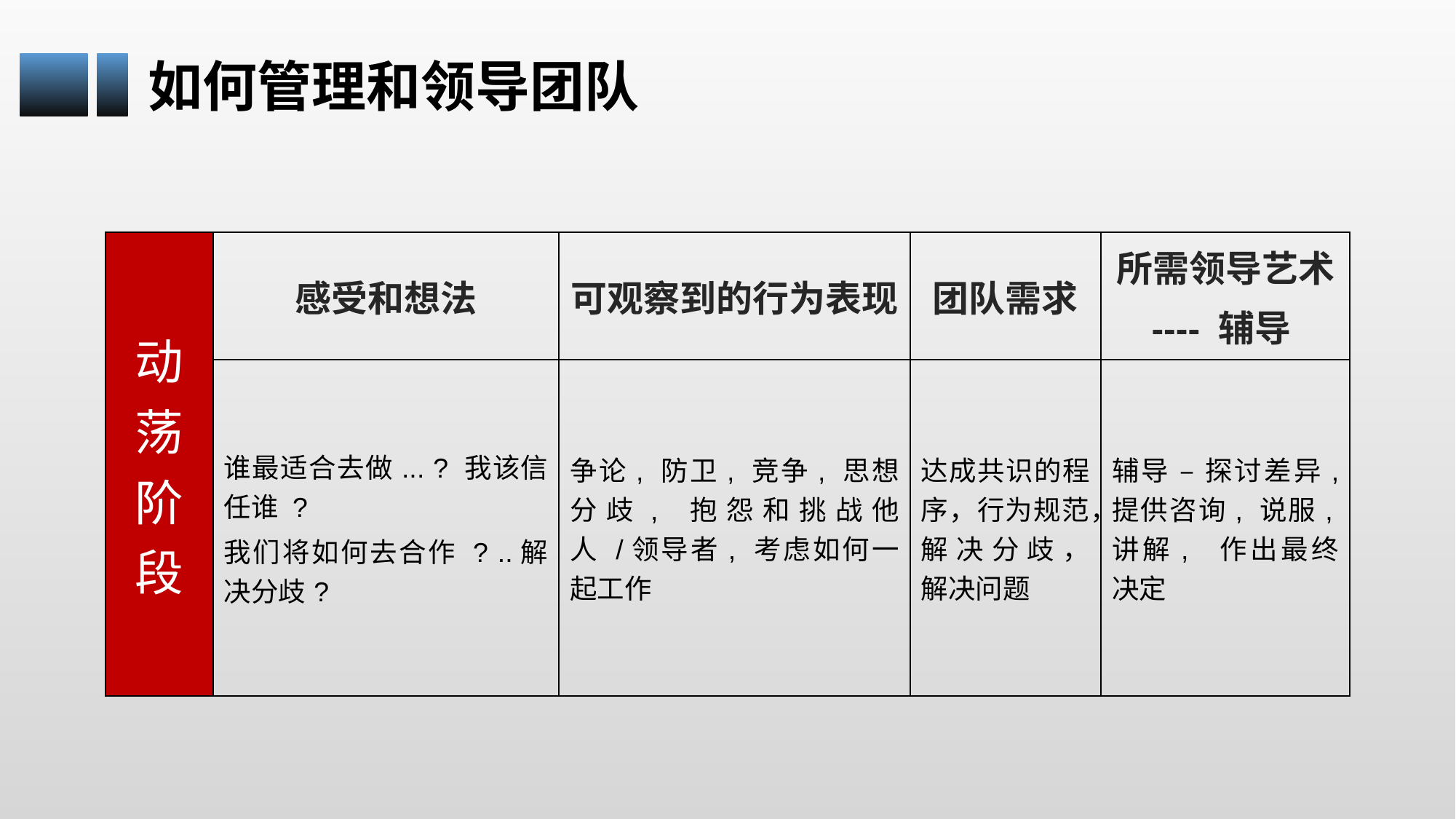

如何管理和领导团队

| 动荡阶段 | 感受和想法 | 可观察到的行为表现 | 团队需求 | 所需领导艺术 ---- 辅导 |
| --- | --- | --- | --- | --- |
|  | 谁最适合去做... ? 我该信任谁 ? 我们将如何去合作 ? ..解决分歧? | 争论, 防卫, 竞争, 思想分歧, 抱怨和挑战他人 /领导者, 考虑如何一起工作 | 达成共识的程序，行为规范，解决分歧， 解决问题 | 辅导 – 探讨差异, 提供咨询, 说服,讲解, 作出最终决定 |